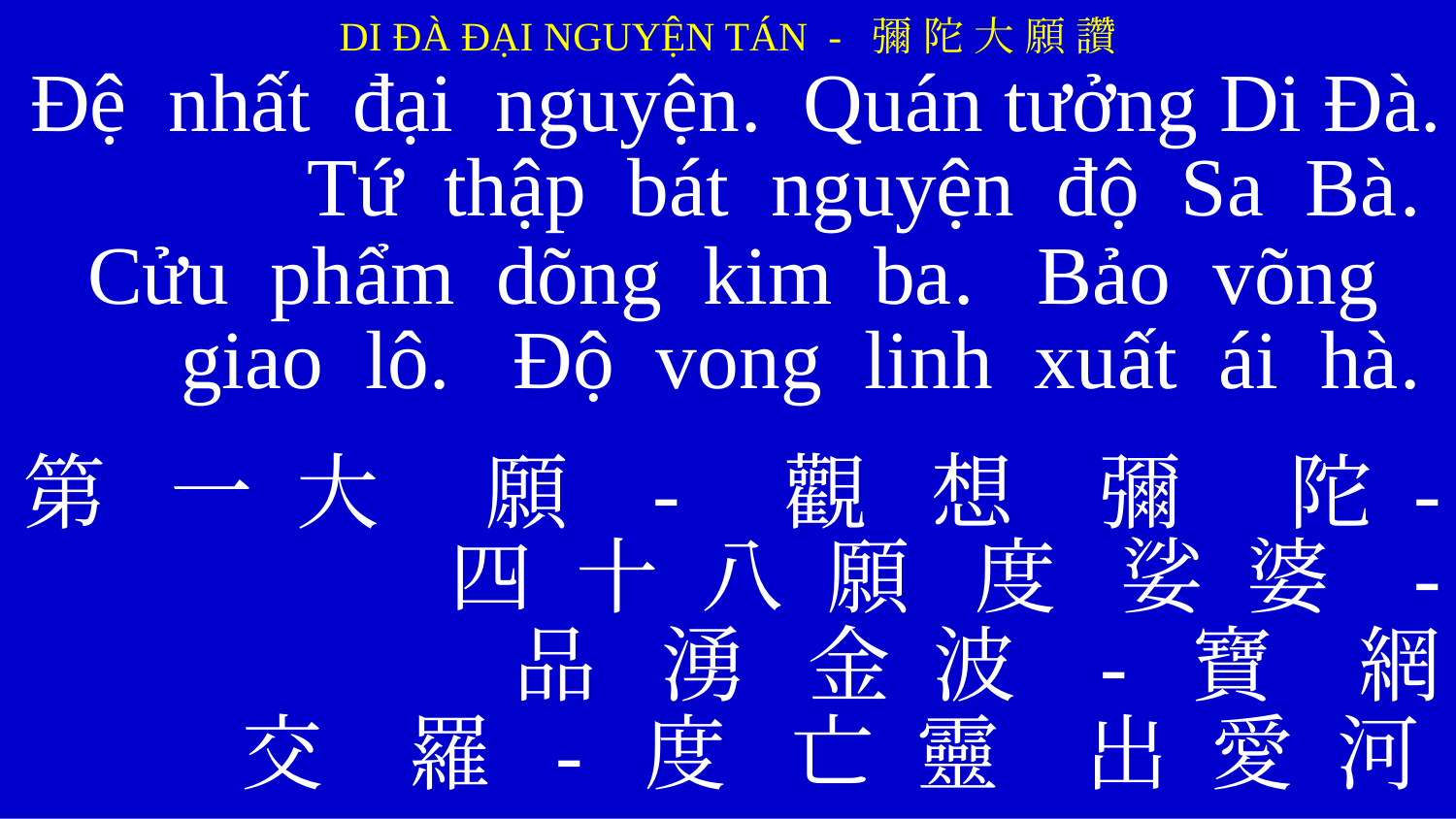

DI ĐÀ ĐẠI NGUYỆN TÁN  -  彌 陀 大 願 讚
Ðệ  nhất  đại  nguyện.  Quán tưởng Di Ðà. Tứ  thập  bát  nguyện  độ  Sa  Bà.
Cửu  phẩm  dõng  kim  ba.   Bảo  võng    giao  lô.   Độ  vong  linh  xuất  ái  hà.

第   一  大     願   -    觀   想    彌     陀 -         四  十  八  願   度   娑  婆   -
品   湧   金  波   -  寶    網
交    羅  -  度   亡  靈    出  愛  河